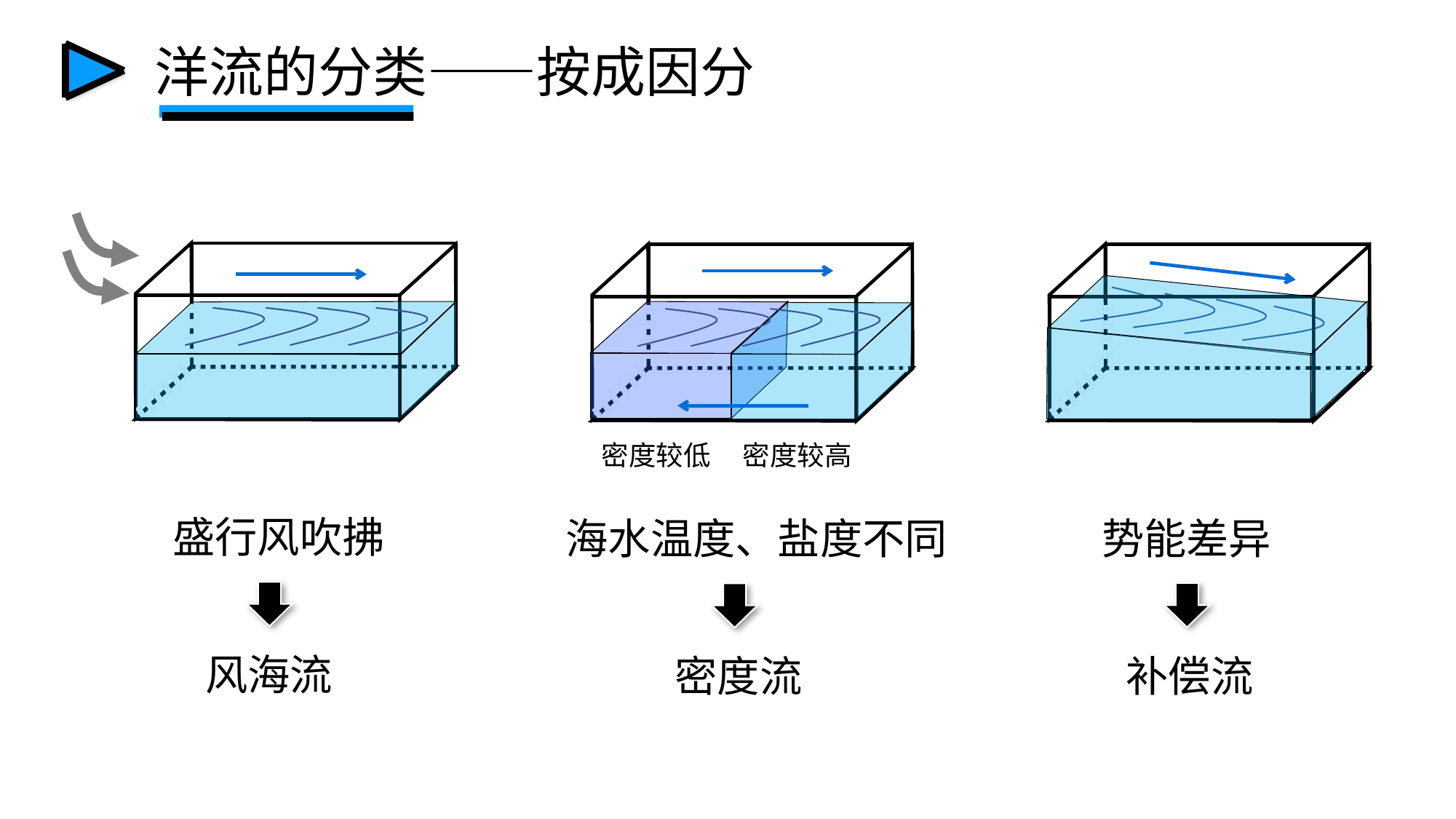

洋流的分类——按成因分

盛行风吹拂

密度较低
密度较高
海水温度、盐度不同

势能差异

风海流
密度流
补偿流